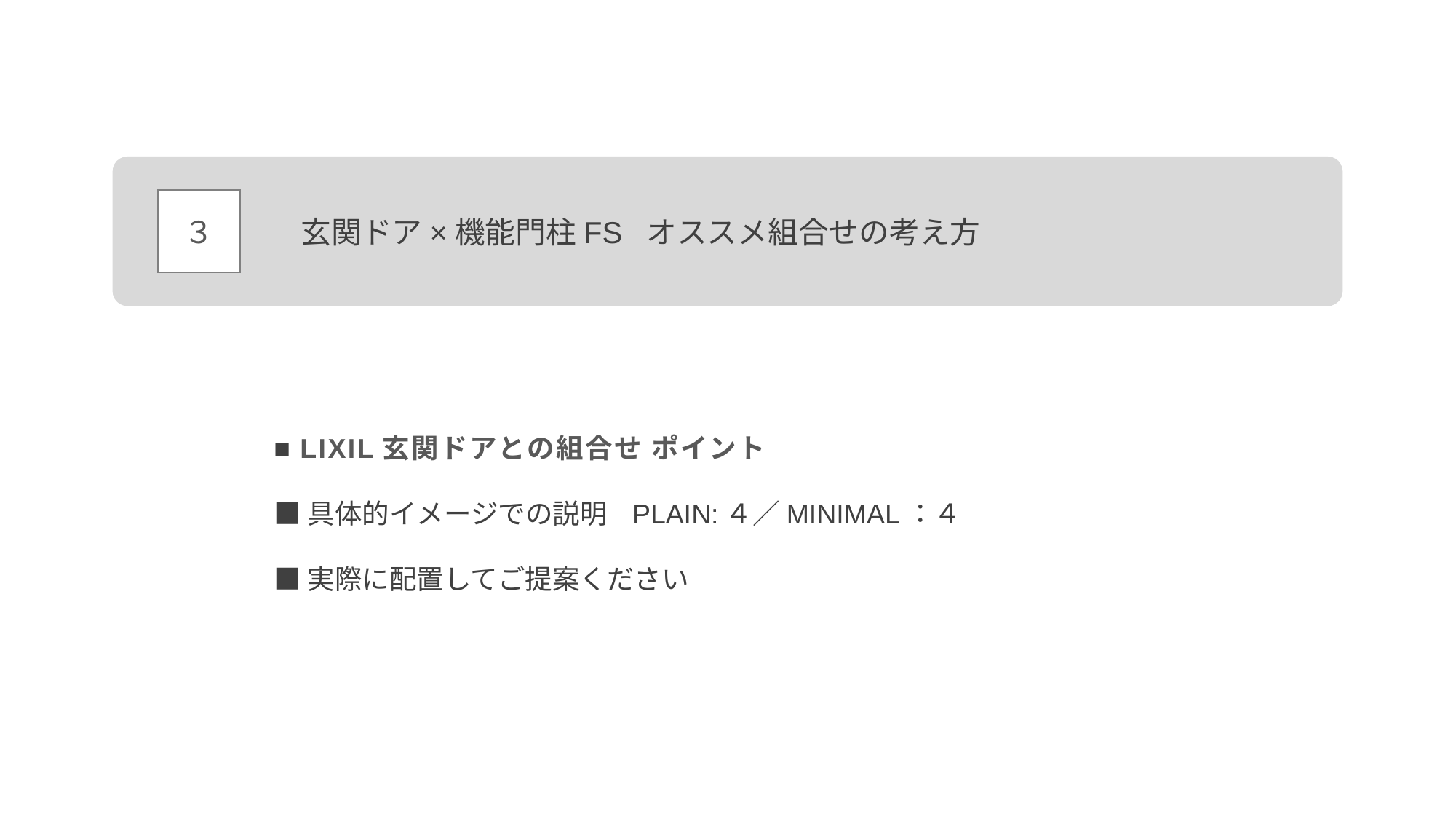

玄関ドア×機能門柱FS  オススメ組合せの考え方

３
■ LIXIL玄関ドアとの組合せ ポイント

■具体的イメージでの説明   PLAIN:４／MINIMAL：４

■実際に配置してご提案ください